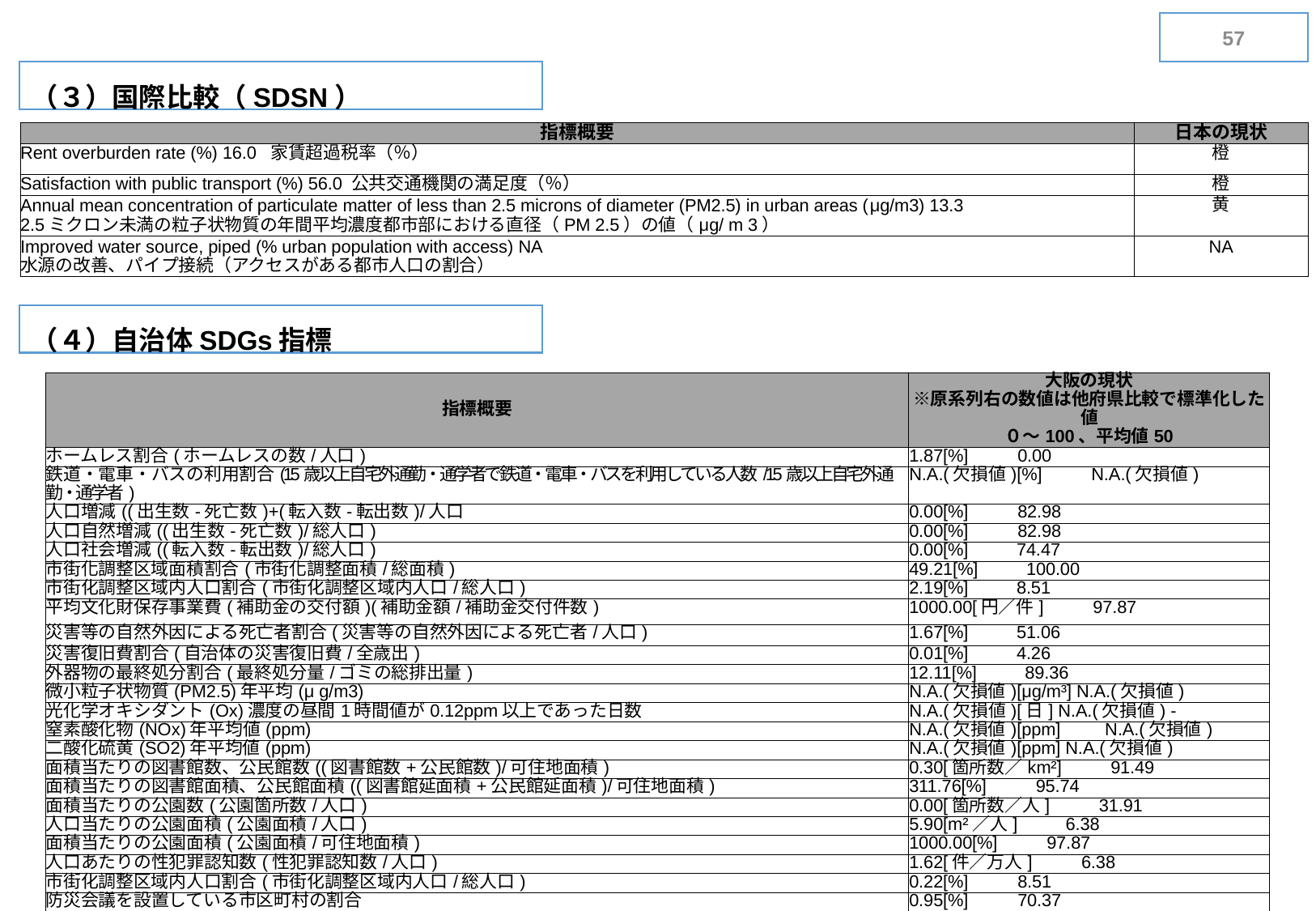

57
（３）国際比較（SDSN）
| 指標概要 | 日本の現状 |
| --- | --- |
| Rent overburden rate (%) 16.0 家賃超過税率（％） | 橙 |
| Satisfaction with public transport (%) 56.0 公共交通機関の満足度（％） | 橙 |
| Annual mean concentration of particulate matter of less than 2.5 microns of diameter (PM2.5) in urban areas (μg/m3) 13.3 2.5ミクロン未満の粒子状物質の年間平均濃度都市部における直径（PM 2.5）の値（μg/ m 3） | 黄 |
| Improved water source, piped (% urban population with access) NA 水源の改善、パイプ接続（アクセスがある都市人口の割合） | NA |
（４）自治体SDGs指標
| 指標概要 | 大阪の現状 ※原系列右の数値は他府県比較で標準化した値 ０～100、平均値50 |
| --- | --- |
| ホームレス割合(ホームレスの数/⼈⼝) | 1.87[%] 　　0.00 |
| 鉄道・電⾞・バスの利⽤割合(15歳以上⾃宅外通勤・通学者で鉄道・電⾞・バスを利⽤している⼈数/15歳以上⾃宅外通勤・通学者) | N.A.(⽋損値)[%] 　　N.A.(⽋損値) |
| ⼈⼝増減((出⽣数-死亡数)+(転⼊数-転出数)/⼈⼝ | 0.00[%] 　　82.98 |
| ⼈⼝⾃然増減((出⽣数-死亡数)/総⼈⼝) | 0.00[%] 　　82.98 |
| ⼈⼝社会増減((転⼊数-転出数)/総⼈⼝) | 0.00[%]　　 74.47 |
| 市街化調整区域⾯積割合(市街化調整⾯積/総⾯積) | 49.21[%]　　 100.00 |
| 市街化調整区域内⼈⼝割合(市街化調整区域内⼈⼝/総⼈⼝) | 2.19[%]　　 8.51 |
| 平均⽂化財保存事業費(補助⾦の交付額)(補助⾦額/補助⾦交付件数) | 1000.00[円／件] 　　97.87 |
| 災害等の⾃然外因による死亡者割合(災害等の⾃然外因による死亡者/⼈⼝) | 1.67[%]　　 51.06 |
| 災害復旧費割合(⾃治体の災害復旧費/全歳出) | 0.01[%]　　 4.26 |
| 外器物の最終処分割合(最終処分量/ゴミの総排出量) | 12.11[%]　　 89.36 |
| 微⼩粒⼦状物質(PM2.5)年平均(μ g/m3) | N.A.(⽋損値)[μg/m³] N.A.(⽋損値) |
| 光化学オキシダント(Ox)濃度の昼間1時間値が0.12ppm以上であった⽇数 | N.A.(⽋損値)[⽇] N.A.(⽋損値) - |
| 窒素酸化物(NOx)年平均値(ppm) | N.A.(⽋損値)[ppm]　　N.A.(⽋損値) |
| ⼆酸化硫⻩(SO2)年平均値(ppm) | N.A.(⽋損値)[ppm] N.A.(⽋損値) |
| ⾯積当たりの図書館数、公⺠館数((図書館数+公⺠館数)/可住地⾯積) | 0.30[箇所数／km²] 　　91.49 |
| ⾯積当たりの図書館⾯積、公⺠館⾯積((図書館延⾯積+公⺠館延⾯積)/可住地⾯積) | 311.76[%] 　　95.74 |
| ⾯積当たりの公園数(公園箇所数/⼈⼝) | 0.00[箇所数／⼈] 　　31.91 |
| ⼈⼝当たりの公園⾯積(公園⾯積/⼈⼝) | 5.90[m²／⼈]　　 6.38 |
| ⾯積当たりの公園⾯積(公園⾯積/可住地⾯積) | 1000.00[%] 　　97.87 |
| ⼈⼝あたりの性犯罪認知数(性犯罪認知数/⼈⼝) | 1.62[件／万⼈] 　　6.38 |
| 市街化調整区域内⼈⼝割合(市街化調整区域内⼈⼝/総⼈⼝) | 0.22[%] 　　8.51 |
| 防災会議を設置している市区町村の割合 | 0.95[%] 　　70.37 |